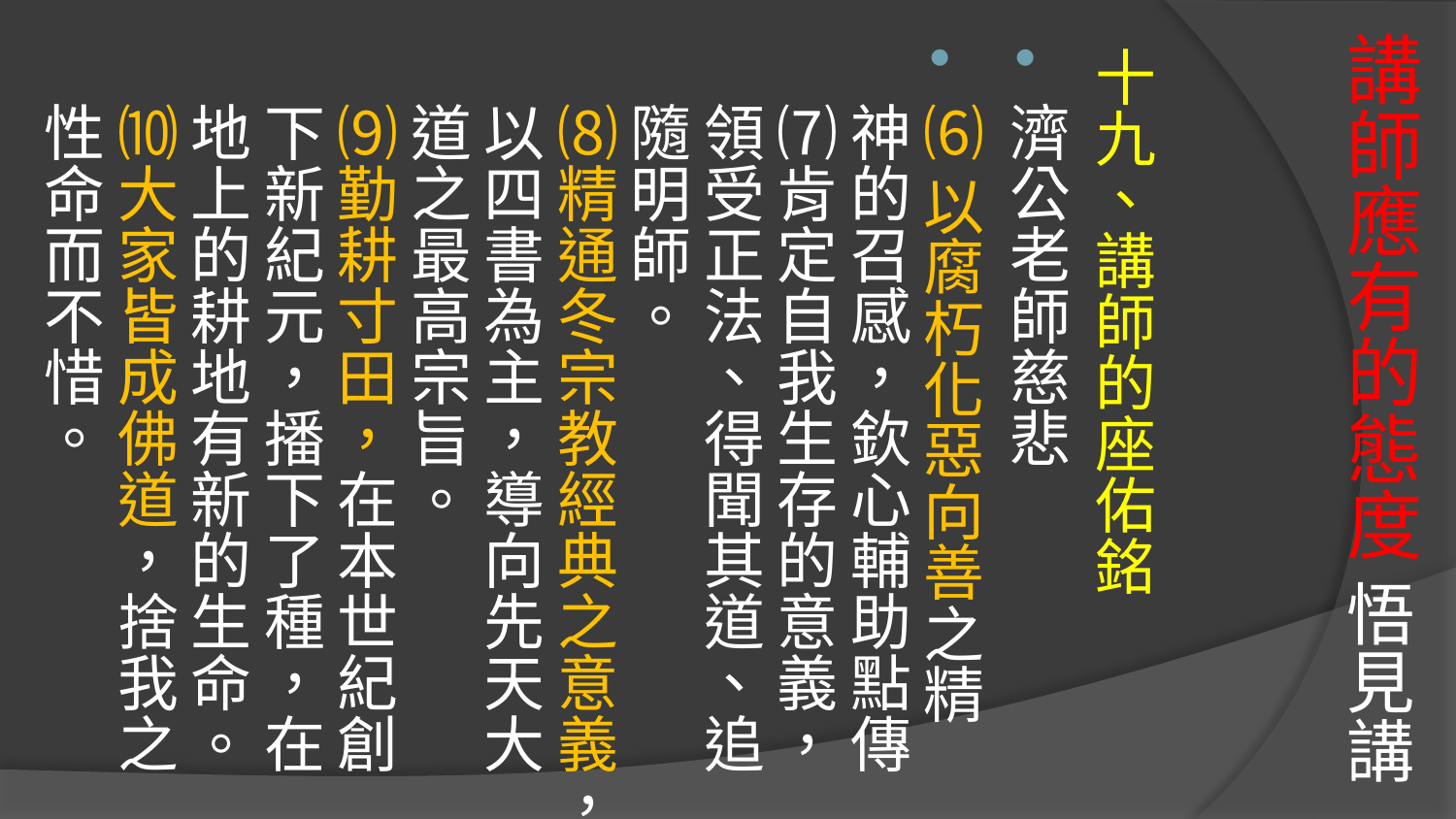

# 講師應有的態度 悟見講
十九、講師的座佑銘
濟公老師慈悲
⑹以腐朽化惡向善之精神的召感，欽心輔助點傳
⑺肯定自我生存的意義，領受正法、得聞其道、追隨明師。
⑻精通冬宗教經典之意義，以四書為主，導向先天大道之最高宗旨。
⑼勤耕寸田，在本世紀創下新紀元，播下了種，在地上的耕地有新的生命。
⑽大家皆成佛道，捨我之性命而不惜。